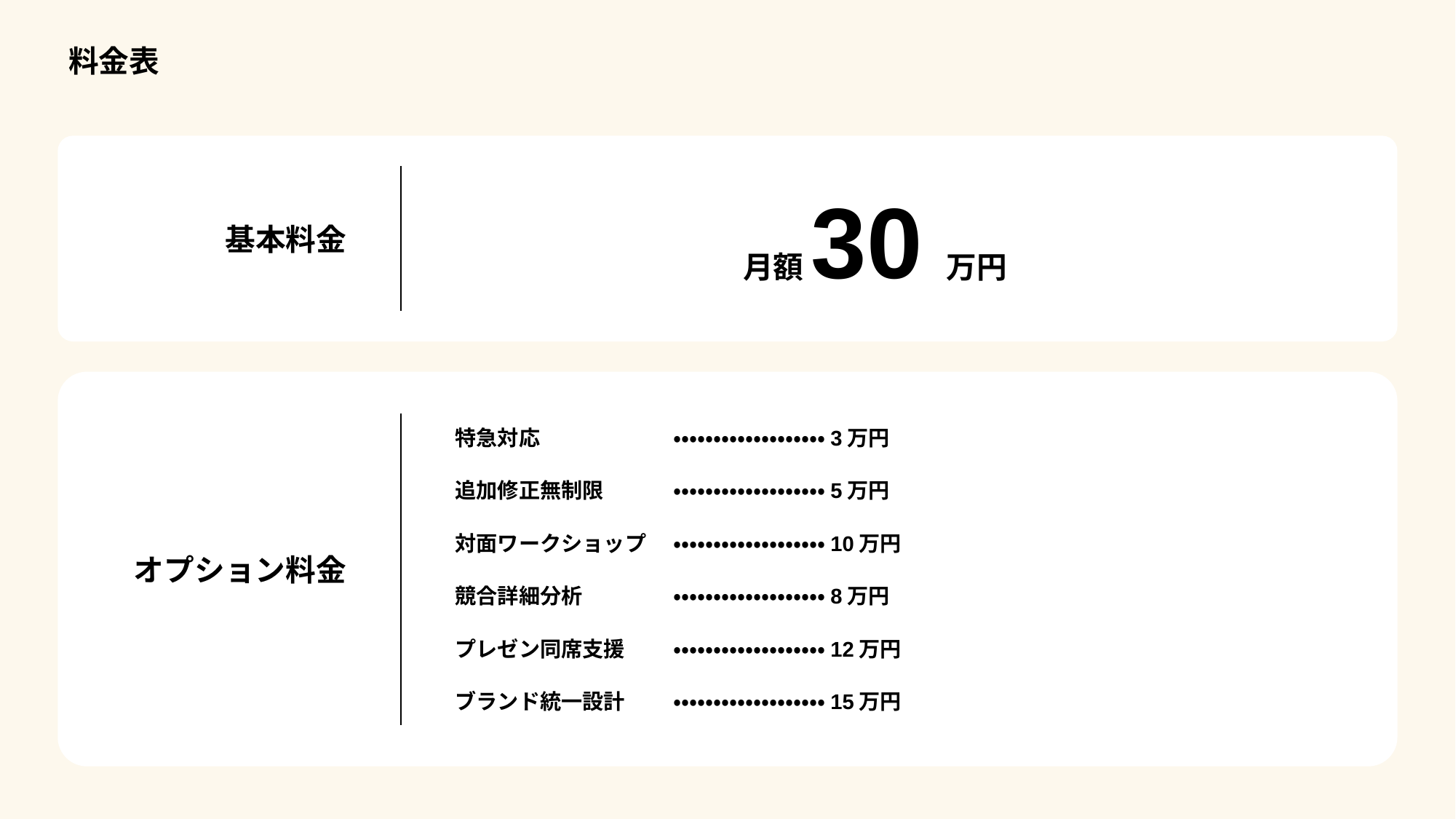

料金表

基本料金
月額30万円

オプション料金
特急対応		・・・・・・・・・・・・・・・・・・・3万円
追加修正無制限	・・・・・・・・・・・・・・・・・・・5万円
対面ワークショップ	・・・・・・・・・・・・・・・・・・・10万円
競合詳細分析	・・・・・・・・・・・・・・・・・・・8万円
プレゼン同席支援	・・・・・・・・・・・・・・・・・・・12万円
ブランド統一設計	・・・・・・・・・・・・・・・・・・・15万円